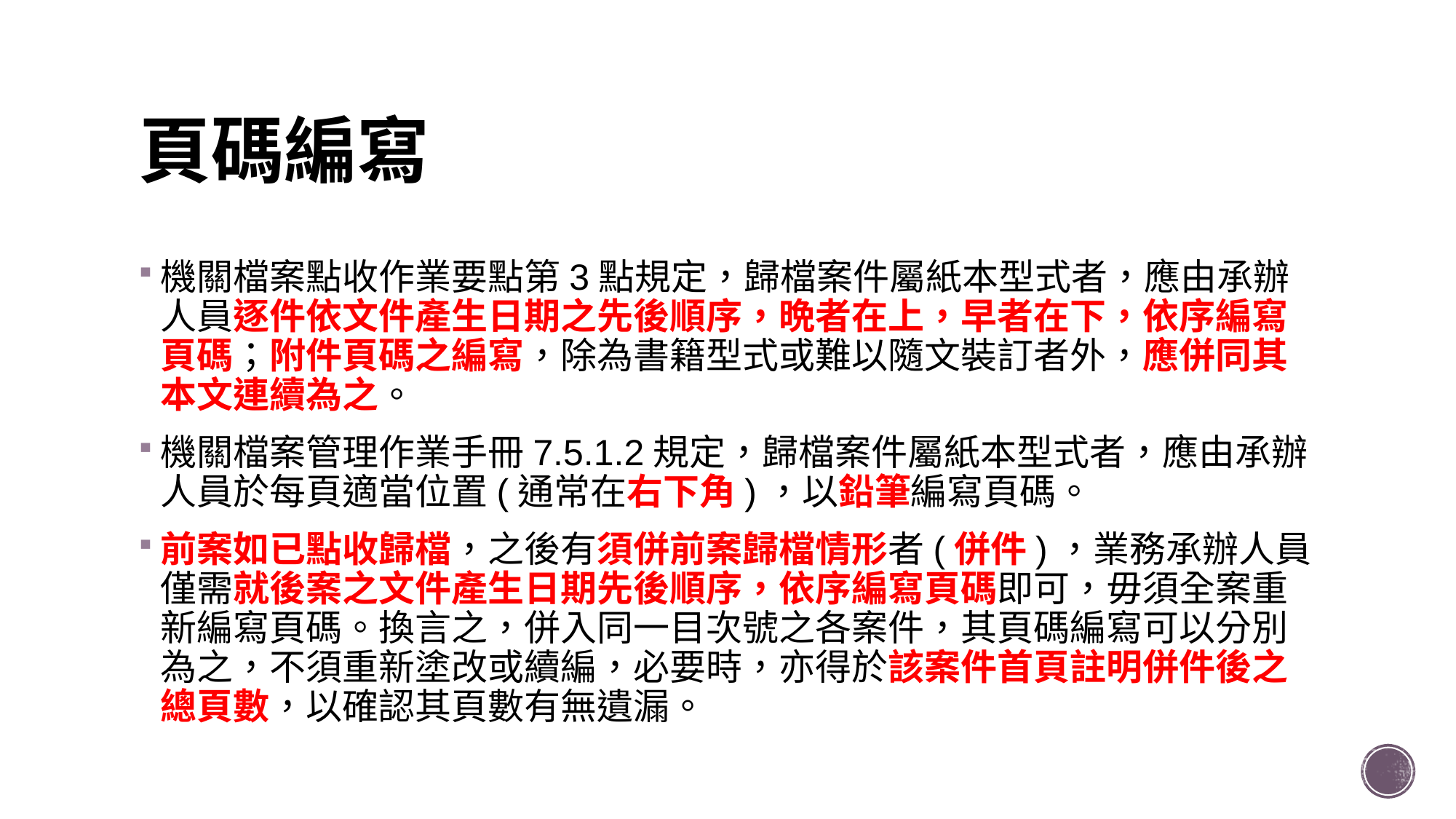

# 頁碼編寫
機關檔案點收作業要點第3點規定，歸檔案件屬紙本型式者，應由承辦人員逐件依文件產生日期之先後順序，晩者在上，早者在下，依序編寫頁碼；附件頁碼之編寫，除為書籍型式或難以隨文裝訂者外，應併同其本文連續為之。
機關檔案管理作業手冊7.5.1.2規定，歸檔案件屬紙本型式者，應由承辦人員於每頁適當位置(通常在右下角)，以鉛筆編寫頁碼。
前案如已點收歸檔，之後有須併前案歸檔情形者(併件)，業務承辦人員僅需就後案之文件產生日期先後順序，依序編寫頁碼即可，毋須全案重新編寫頁碼。換言之，併入同一目次號之各案件，其頁碼編寫可以分別為之，不須重新塗改或續編，必要時，亦得於該案件首頁註明併件後之總頁數，以確認其頁數有無遺漏。